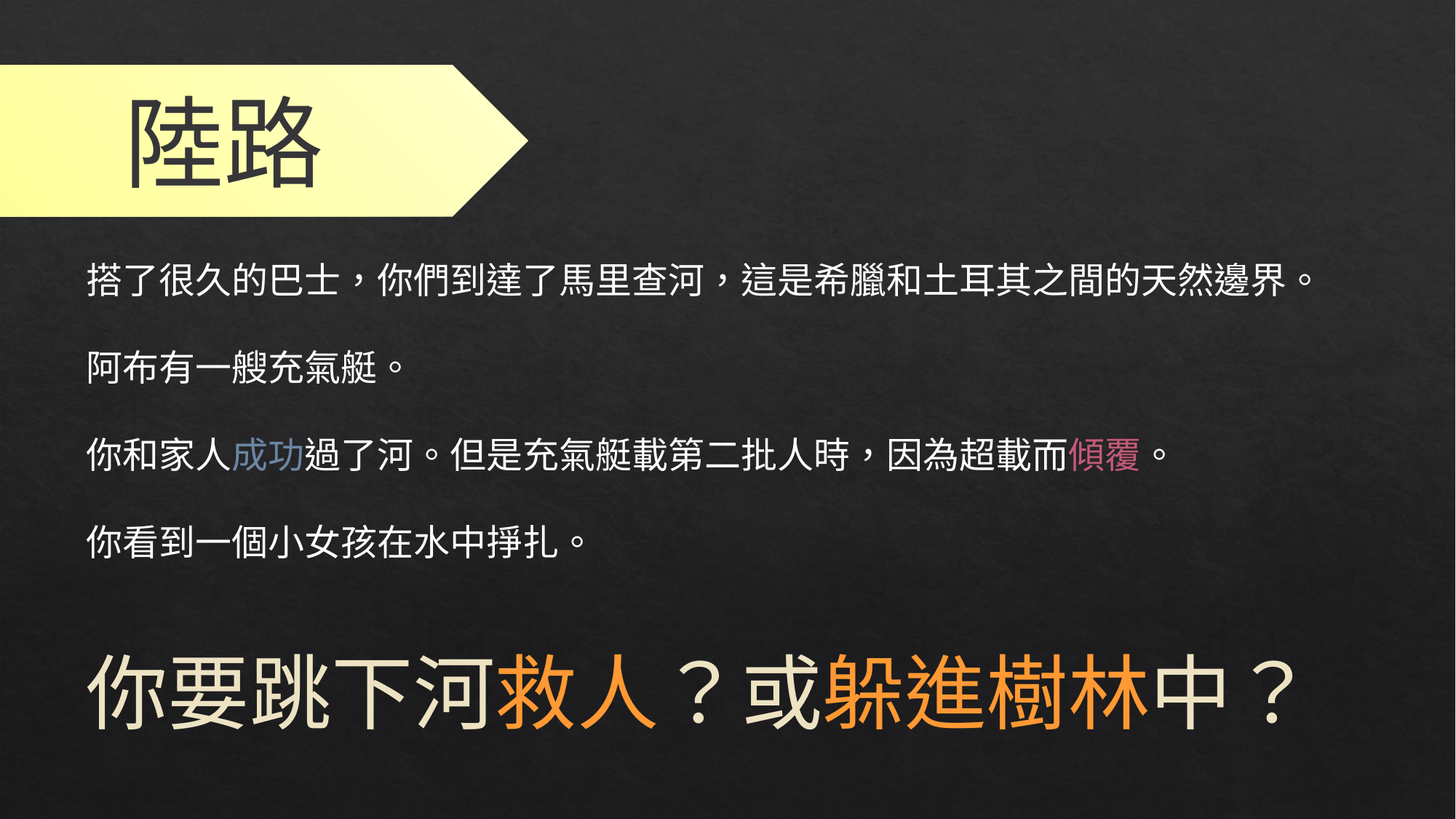

陸路
搭了很久的巴士，你們到達了馬里查河，這是希臘和土耳其之間的天然邊界。

阿布有一艘充氣艇。

你和家人成功過了河。但是充氣艇載第二批人時，因為超載而傾覆。

你看到一個小女孩在水中掙扎。
你要跳下河救人？或躲進樹林中？